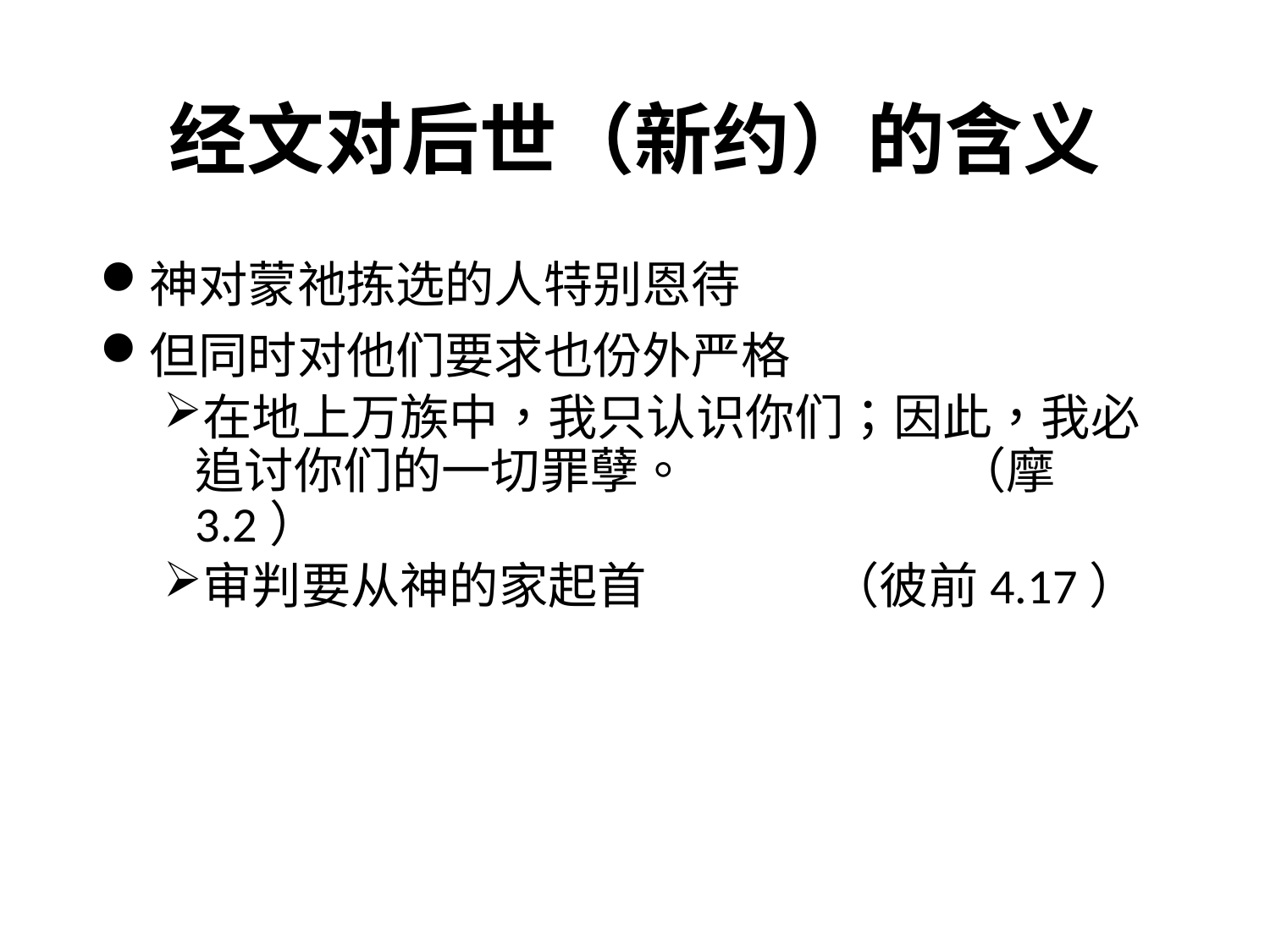

# 经文对后世（新约）的含义
神对蒙祂拣选的人特别恩待
但同时对他们要求也份外严格
在地上万族中，我只认识你们；因此，我必追讨你们的一切罪孽。			（摩3.2）
审判要从神的家起首		（彼前4.17）